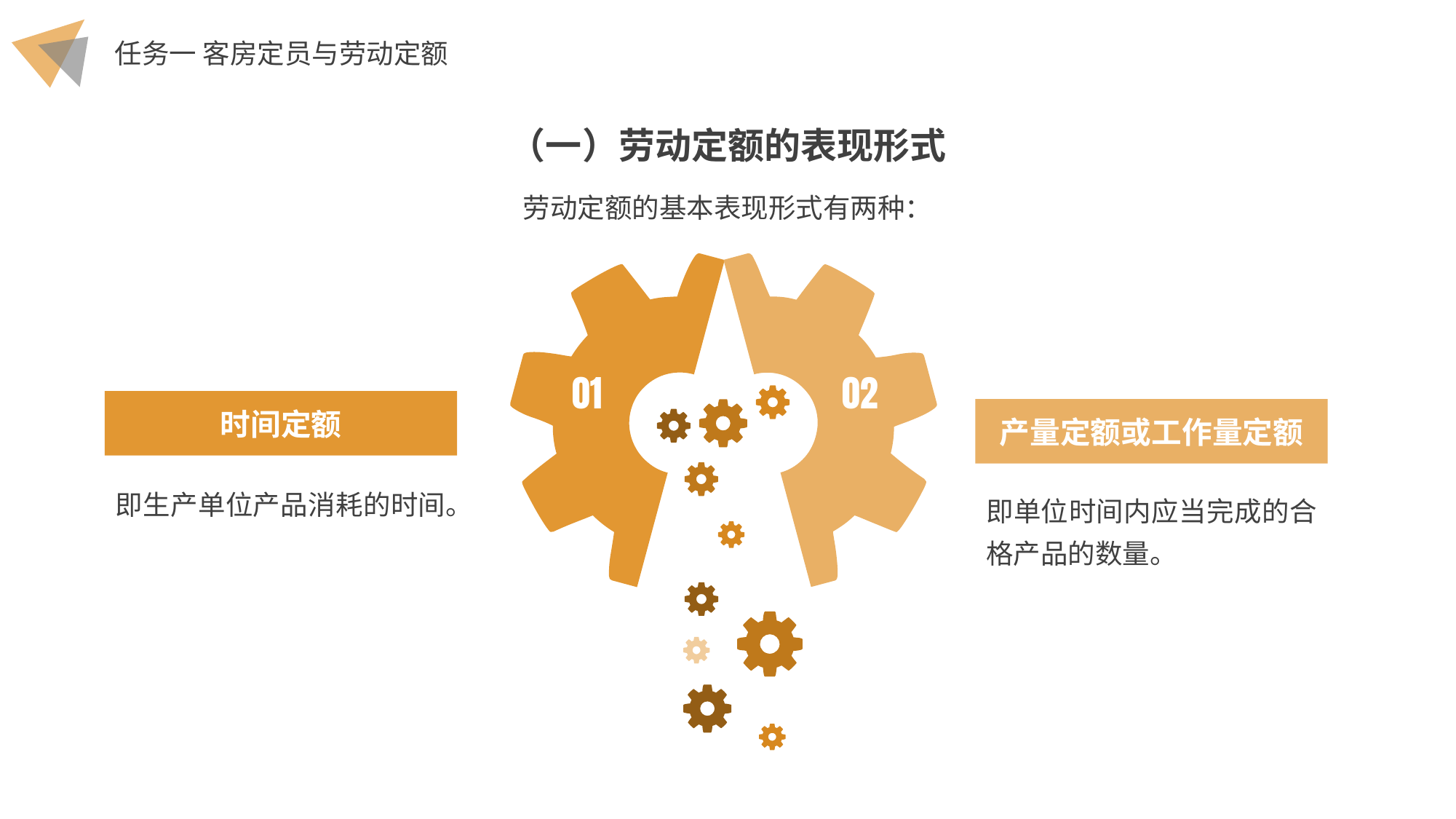

（一）劳动定额的表现形式
劳动定额的基本表现形式有两种：

01
02
时间定额
产量定额或工作量定额
即生产单位产品消耗的时间。
即单位时间内应当完成的合格产品的数量。